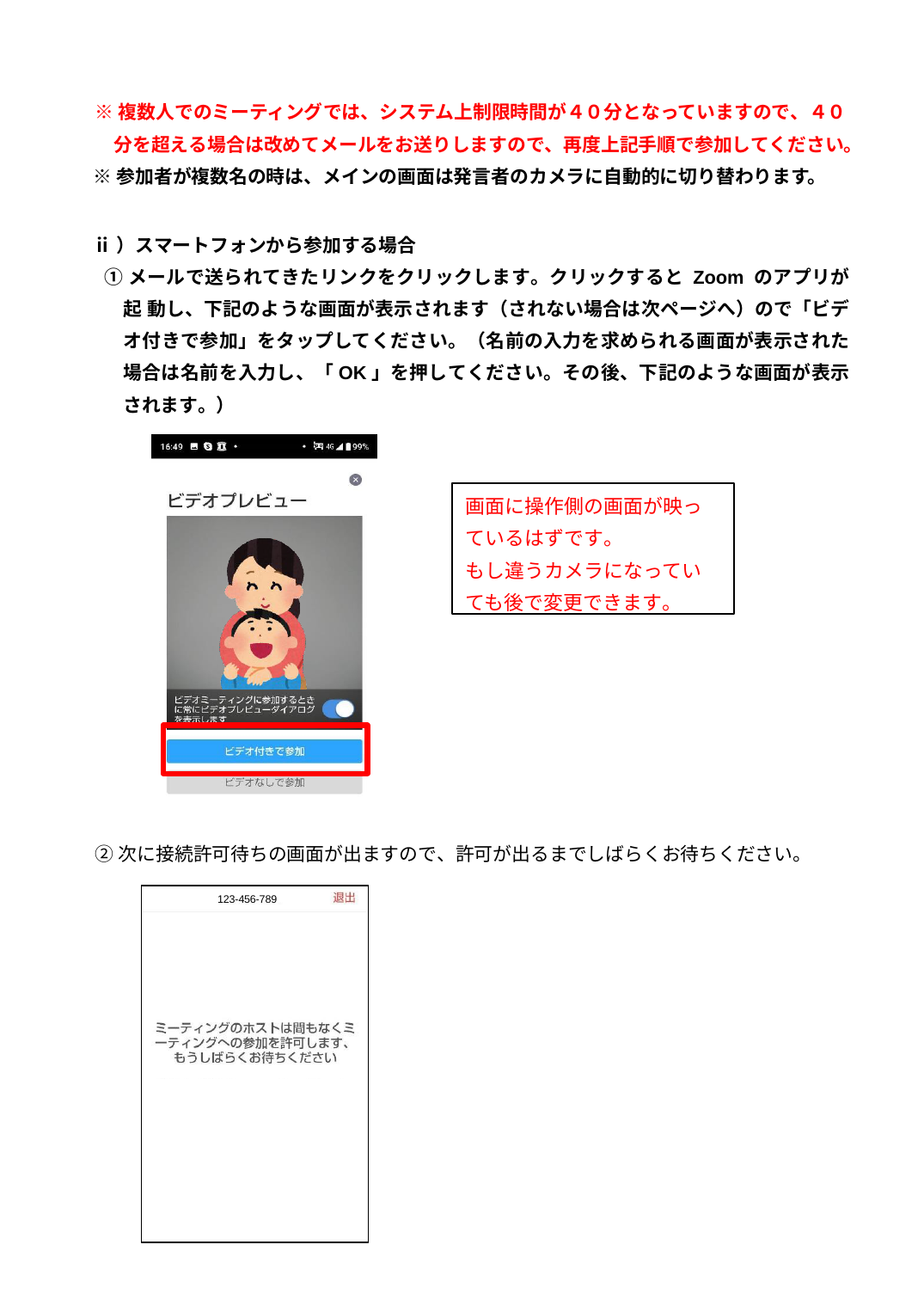

※複数人でのミーティングでは、システム上制限時間が４０分となっていますので、４０  分を超える場合は改めてメールをお送りしますので、再度上記手順で参加してください。
※参加者が複数名の時は、メインの画面は発言者のカメラに自動的に切り替わります。

ⅱ）スマートフォンから参加する場合
①メールで送られてきたリンクをクリックします。クリックすると Zoom のアプリが起 動し、下記のような画面が表示されます（されない場合は次ページへ）ので「ビデオ付きで参加」をタップしてください。（名前の入力を求められる画面が表示された場合は名前を入力し、「OK」を押してください。その後、下記のような画面が表示されます。　）

画面に操作側の画面が映っ ているはずです。
もし違うカメラになってい ても後で変更できます。
②次に接続許可待ちの画面が出ますので、許可が出るまでしばらくお待ちください。
123-456-789